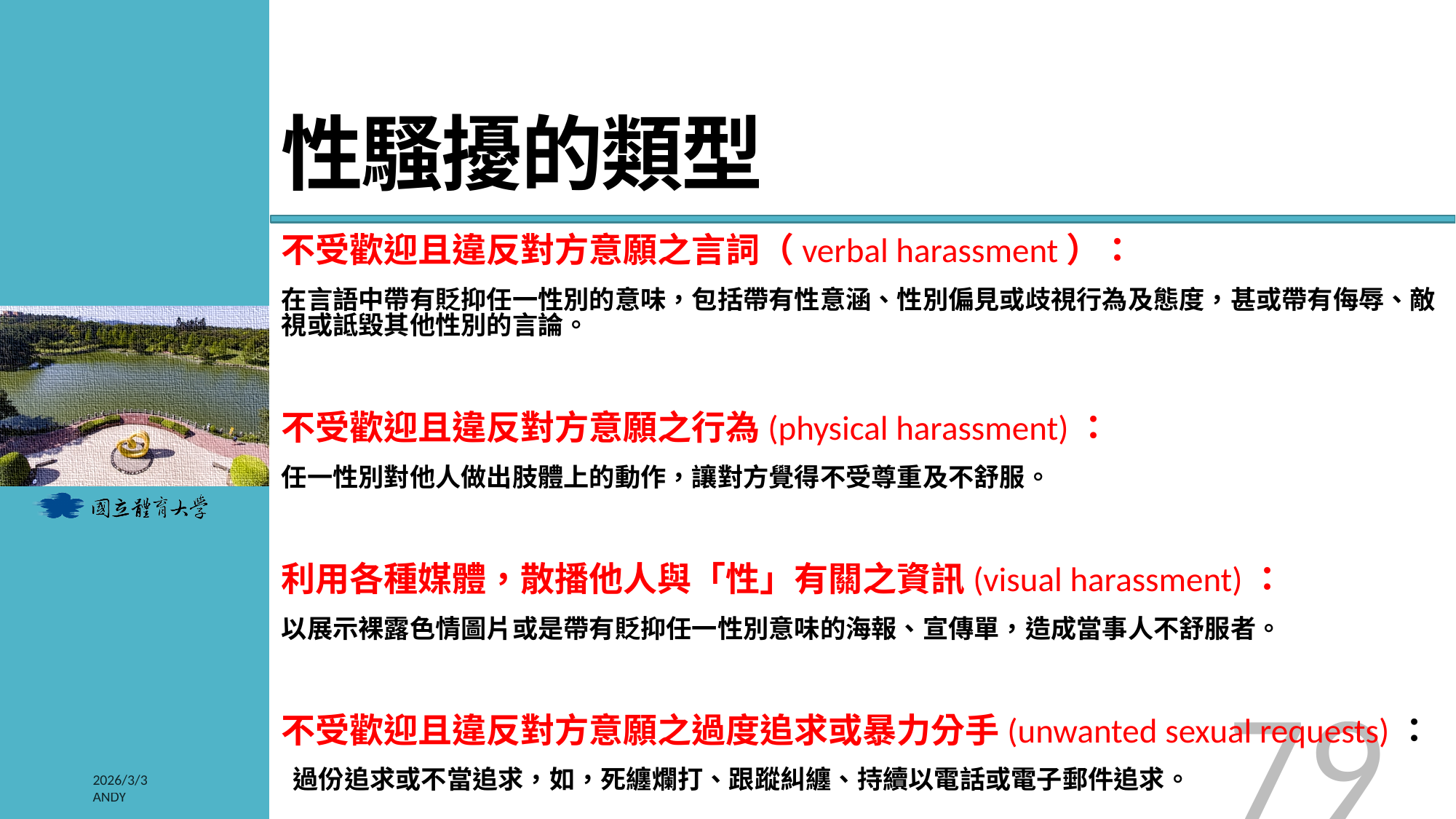

# 性騷擾的類型
不受歡迎且違反對方意願之言詞（verbal harassment）：
在言語中帶有貶抑任一性別的意味，包括帶有性意涵、性別偏見或歧視行為及態度，甚或帶有侮辱、敵視或詆毀其他性別的言論。

不受歡迎且違反對方意願之行為(physical harassment)：
任一性別對他人做出肢體上的動作，讓對方覺得不受尊重及不舒服。

利用各種媒體，散播他人與「性」有關之資訊(visual harassment)：
以展示裸露色情圖片或是帶有貶抑任一性別意味的海報、宣傳單，造成當事人不舒服者。

不受歡迎且違反對方意願之過度追求或暴力分手(unwanted sexual requests)：
 過份追求或不當追求，如，死纏爛打、跟蹤糾纏、持續以電話或電子郵件追求。

79
2026/3/3
Andy